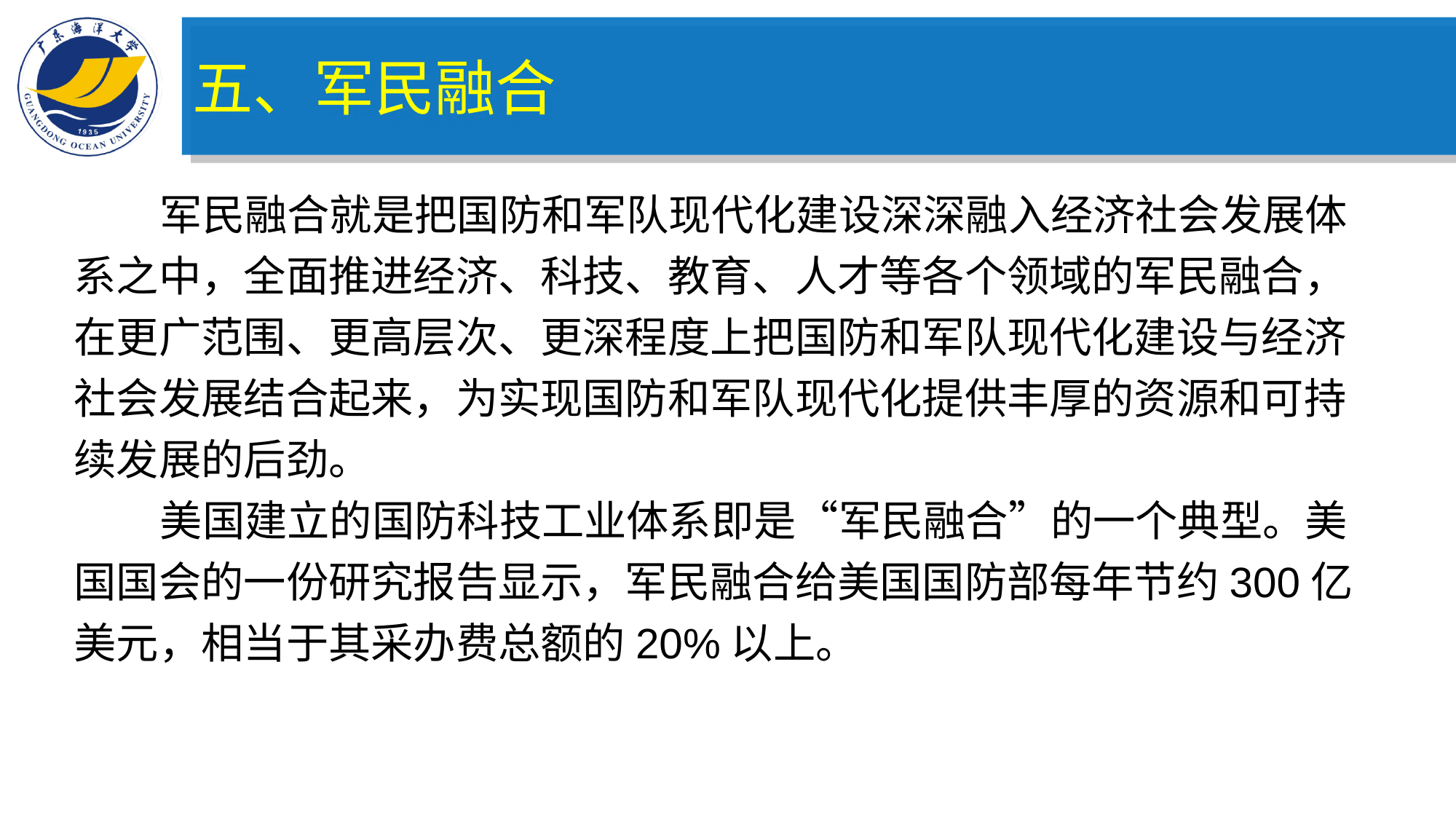

五、军民融合
        军民融合就是把国防和军队现代化建设深深融入经济社会发展体系之中，全面推进经济、科技、教育、人才等各个领域的军民融合，在更广范围、更高层次、更深程度上把国防和军队现代化建设与经济社会发展结合起来，为实现国防和军队现代化提供丰厚的资源和可持续发展的后劲。
        美国建立的国防科技工业体系即是“军民融合”的一个典型。美国国会的一份研究报告显示，军民融合给美国国防部每年节约300亿美元，相当于其采办费总额的20%以上。